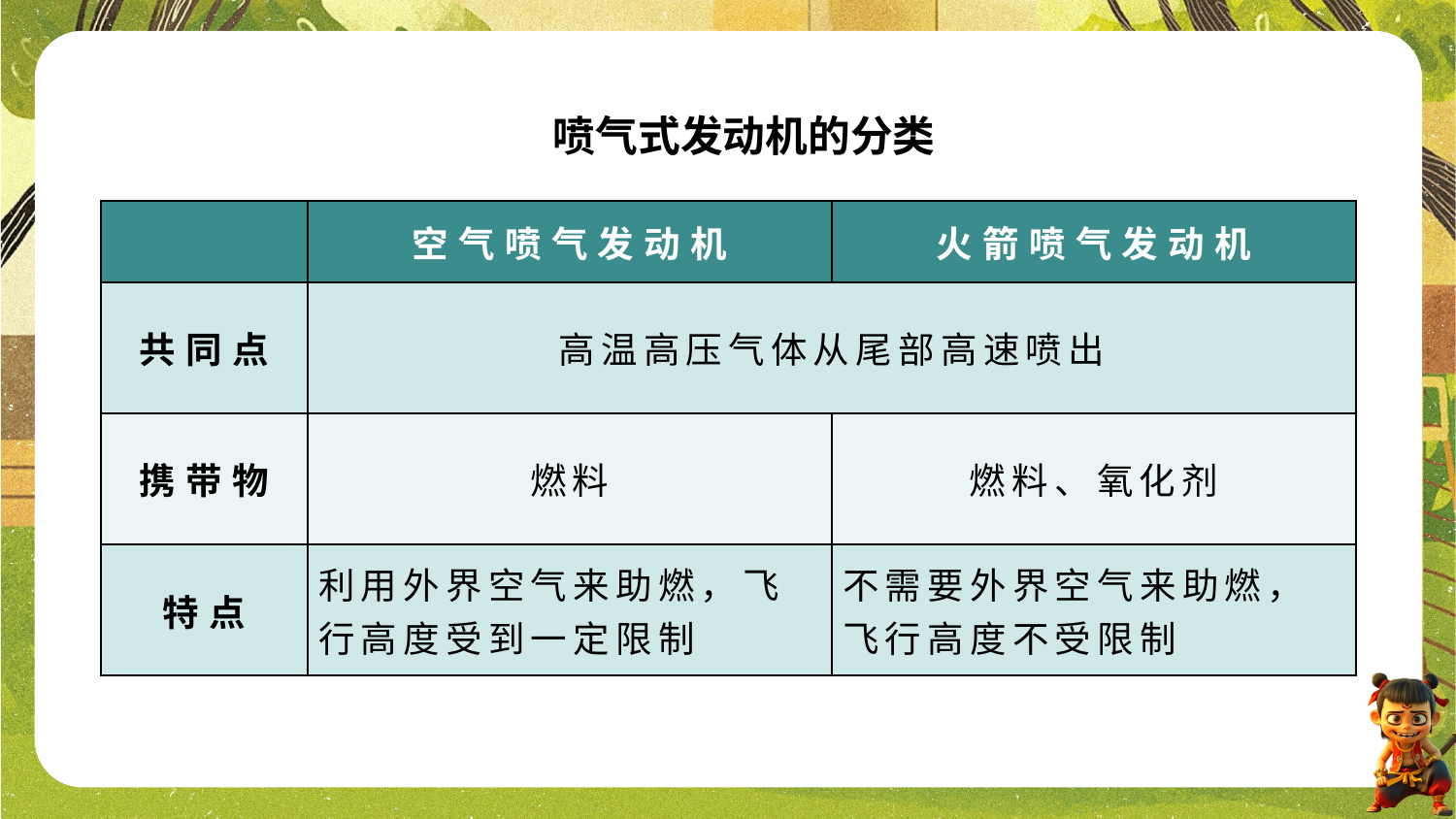

喷气式发动机的分类
|  | 空气喷气发动机 | 火箭喷气发动机 |
| --- | --- | --- |
| 共同点 | 高温高压气体从尾部高速喷出 |  |
| 携带物 | 燃料 | 燃料、氧化剂 |
| 特点 | 利用外界空气来助燃，飞行高度受到一定限制 | 不需要外界空气来助燃，飞行高度不受限制 |